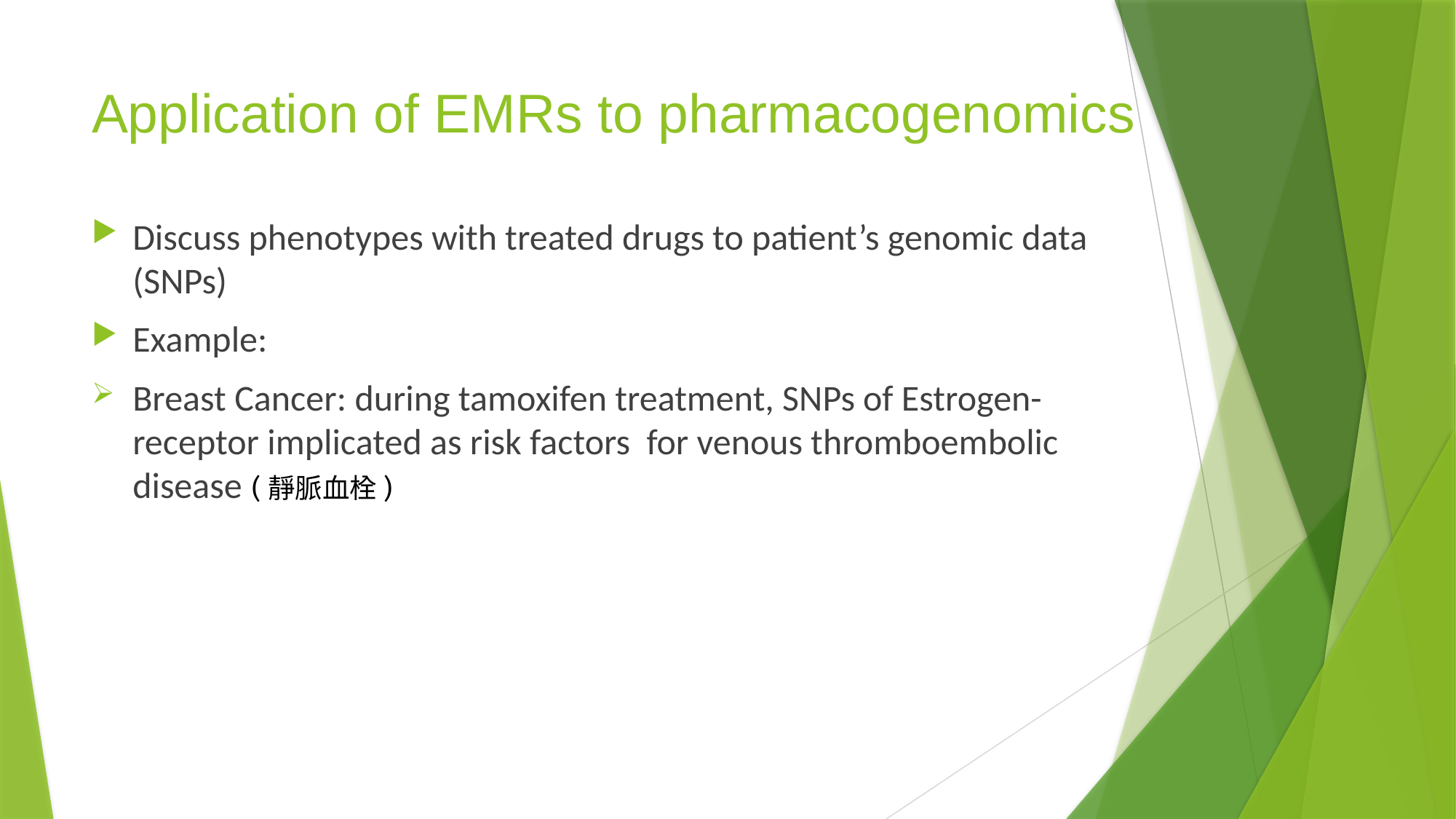

# Application of EMRs to pharmacogenomics
Discuss phenotypes with treated drugs to patient’s genomic data (SNPs)
Example:
Breast Cancer: during tamoxifen treatment, SNPs of Estrogen-receptor implicated as risk factors  for venous thromboembolic disease
(靜脈血栓)